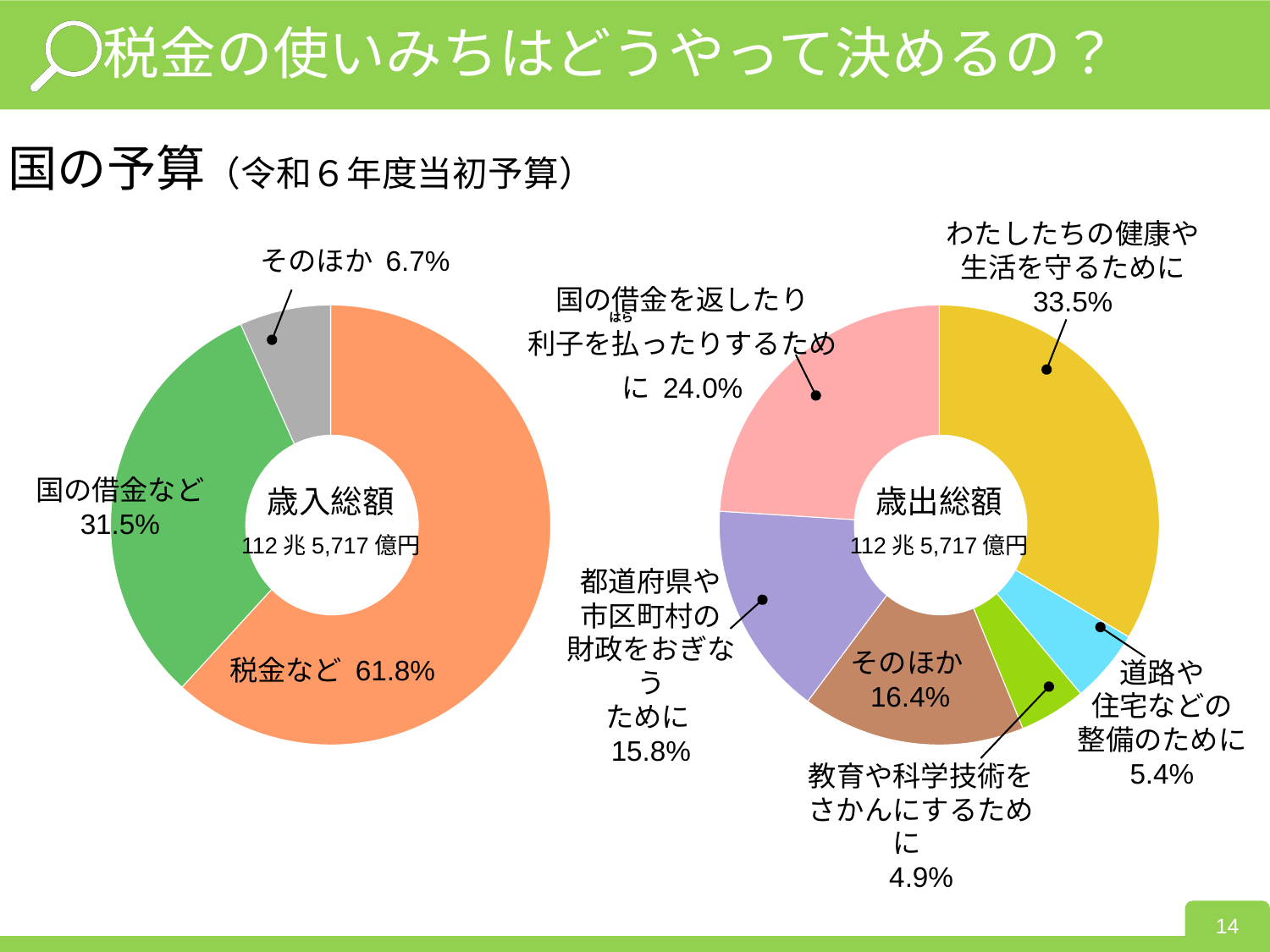

税金の使いみちはどうやって決めるの？
国の予算（令和６年度当初予算）
わたしたちの健康や
生活を守るために
33.5%
そのほか 6.7%
国の借金を返したり
利子を払ったりするために 24.0%

### Chart

| Category |  |
|---|---|

### Chart

| Category |  |
|---|---|
はら

歳入総額
112兆5,717億円

歳出総額
112兆5,717億円
国の借金など 31.5%
都道府県や
市区町村の
財政をおぎなう
ために
15.8%
そのほか16.4%
税金など 61.8%
道路や
住宅などの
整備のために
5.4%
教育や科学技術を
さかんにするために
4.9%
14